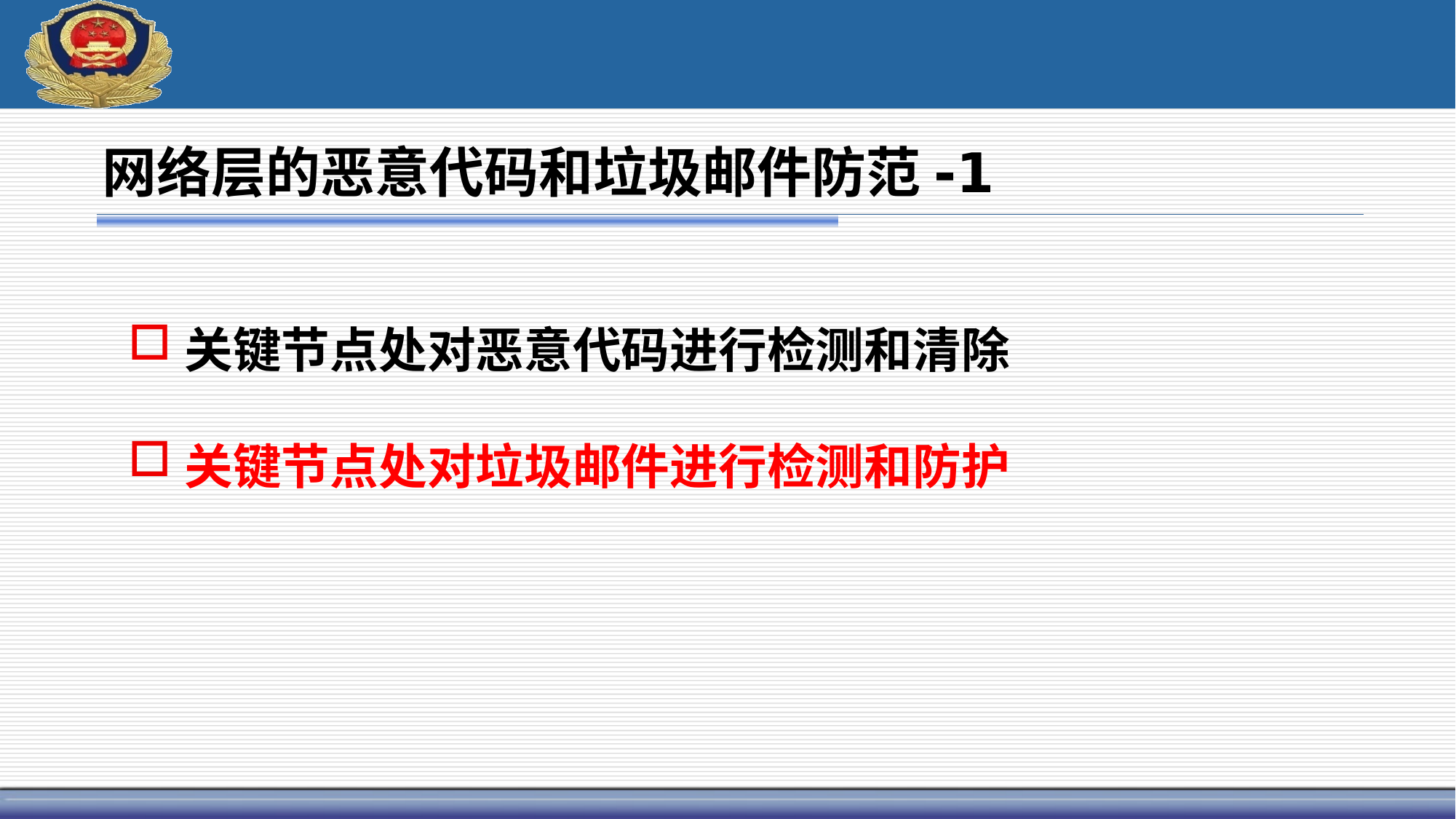

# 网络层的恶意代码和垃圾邮件防范-1
关键节点处对恶意代码进行检测和清除
关键节点处对垃圾邮件进行检测和防护
51